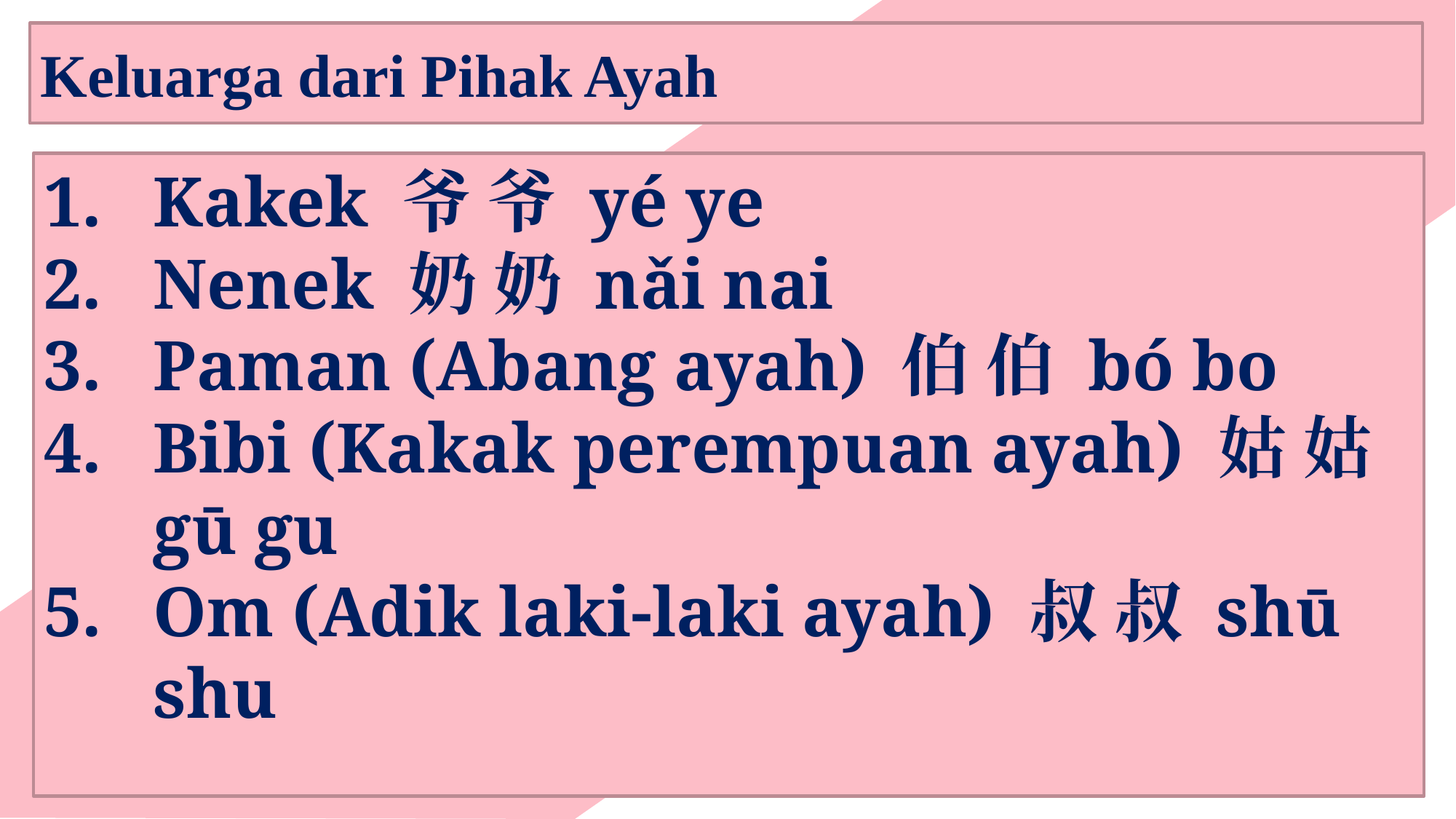

Keluarga dari Pihak Ayah
Kakek 爷 爷 yé ye
Nenek 奶 奶 nǎi nai
Paman (Abang ayah) 伯 伯 bó bo
Bibi (Kakak perempuan ayah) 姑 姑 gū gu
Om (Adik laki-laki ayah) 叔 叔 shū shu